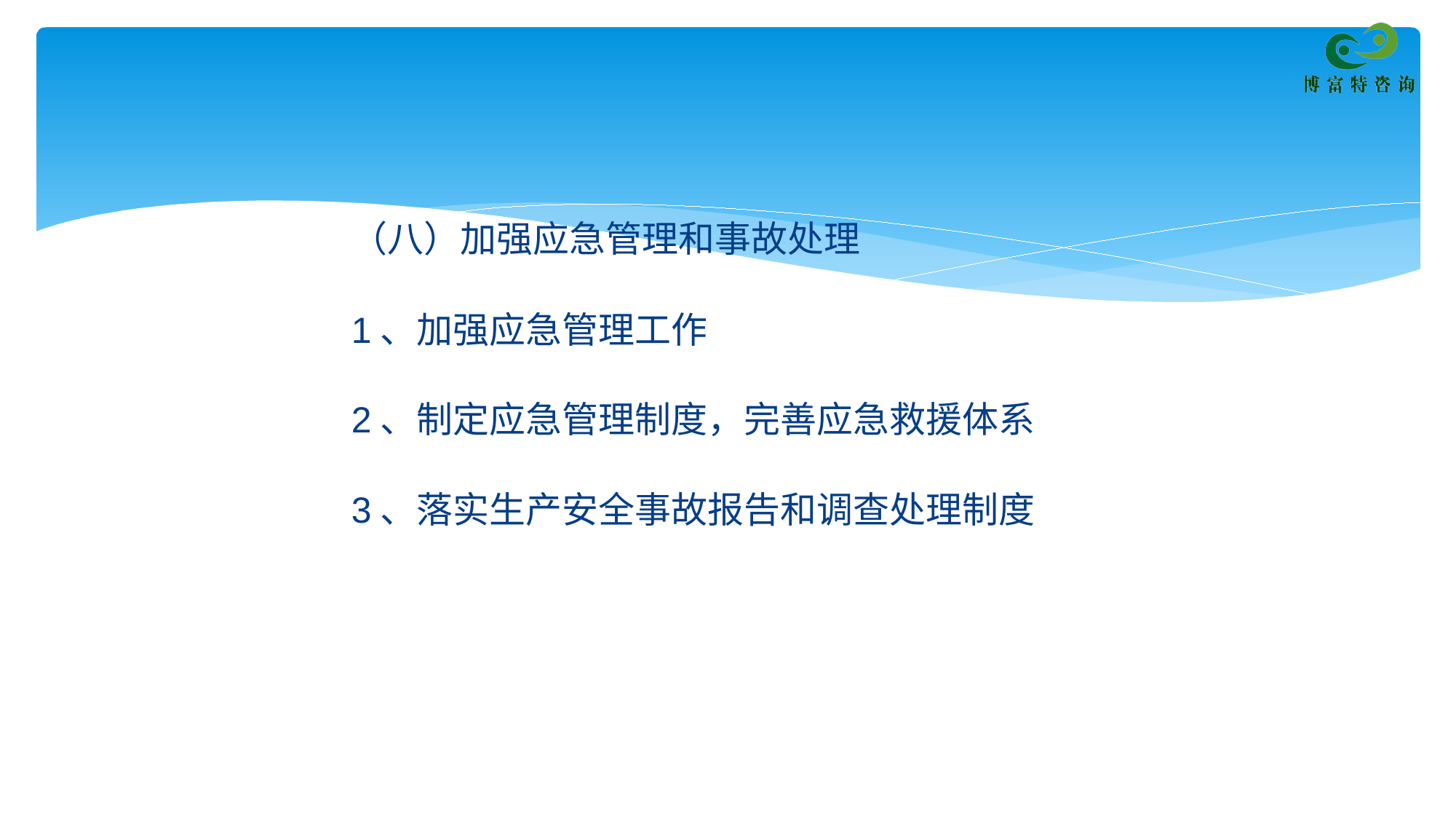

（八）加强应急管理和事故处理
1、加强应急管理工作
2、制定应急管理制度，完善应急救援体系
3、落实生产安全事故报告和调查处理制度